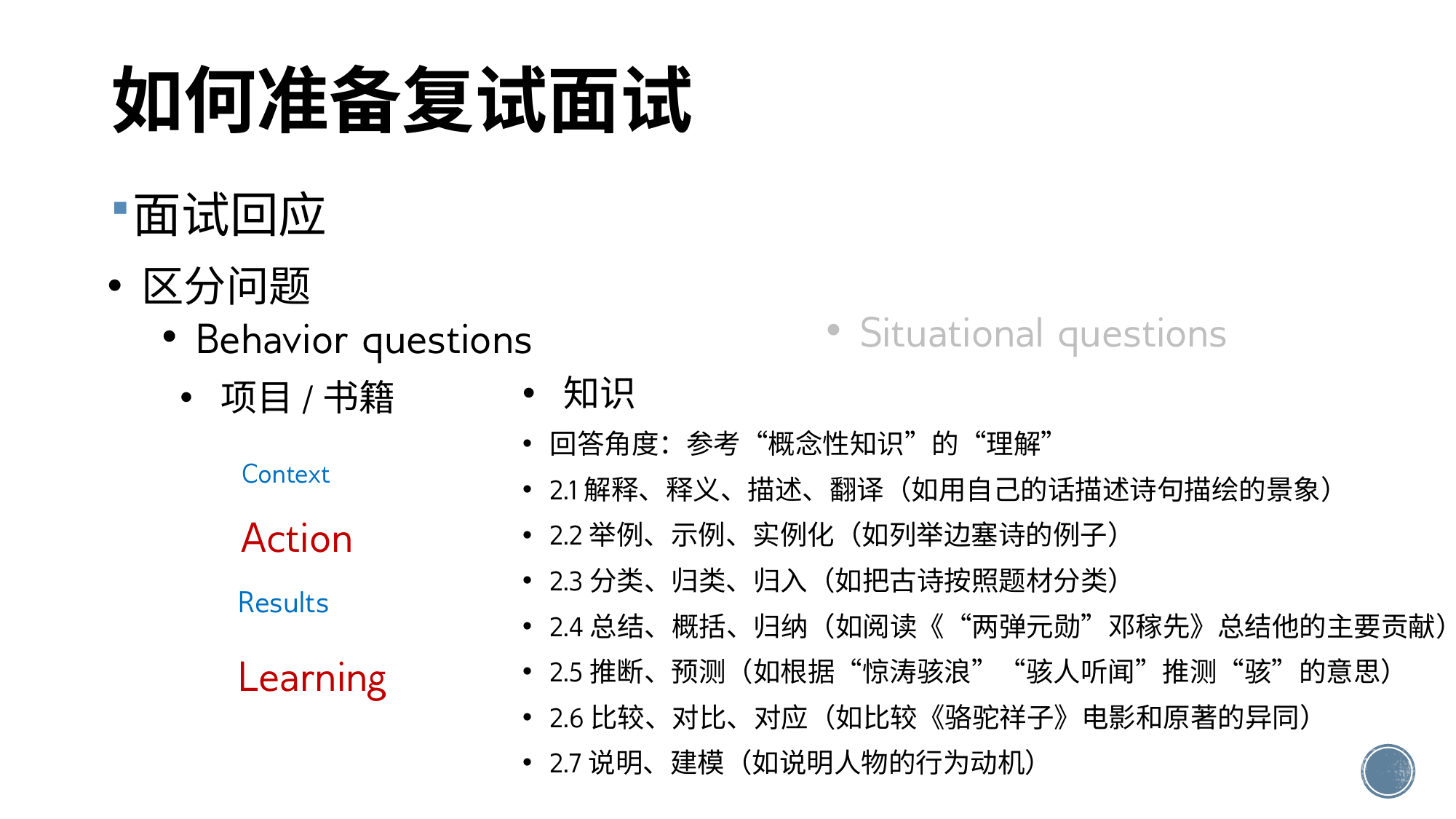

# 如何准备复试面试
面试回应
区分问题
Behavior questions
Situational questions
项目/书籍
知识
回答角度：参考“概念性知识”的“理解”
2.1解释、释义、描述、翻译（如用自己的话描述诗句描绘的景象）
2.2举例、示例、实例化（如列举边塞诗的例子）
2.3分类、归类、归入（如把古诗按照题材分类）
2.4总结、概括、归纳（如阅读《“两弹元勋”邓稼先》总结他的主要贡献）
2.5推断、预测（如根据“惊涛骇浪”“骇人听闻”推测“骇”的意思）
2.6比较、对比、对应（如比较《骆驼祥子》电影和原著的异同）
2.7说明、建模（如说明人物的行为动机）
Context
Action
Results
Learning